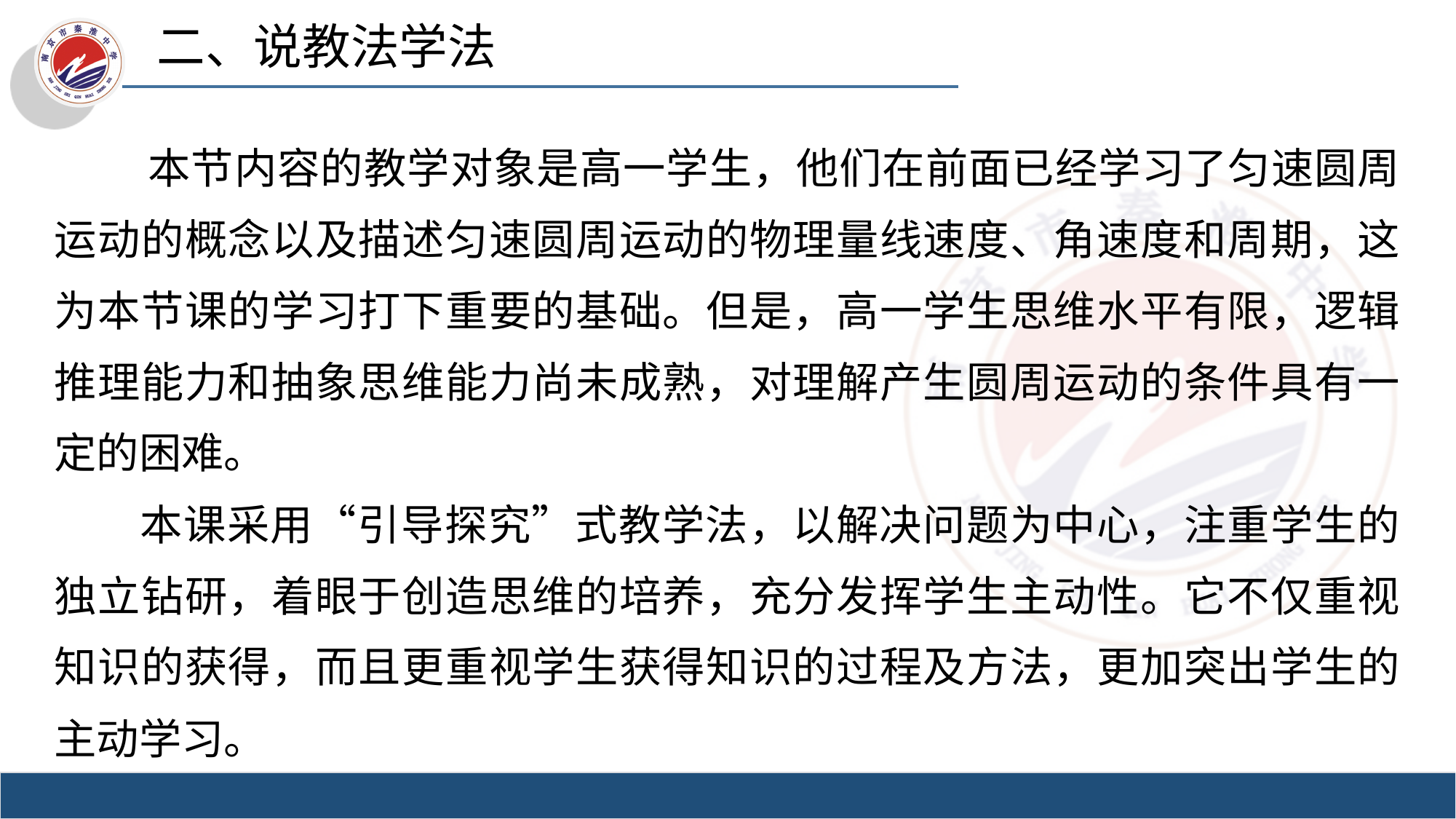

二、说教法学法
        本节内容的教学对象是高一学生，他们在前面已经学习了匀速圆周运动的概念以及描述匀速圆周运动的物理量线速度、角速度和周期，这为本节课的学习打下重要的基础。但是，高一学生思维水平有限，逻辑推理能力和抽象思维能力尚未成熟，对理解产生圆周运动的条件具有一定的困难。
本课采用“引导探究”式教学法，以解决问题为中心，注重学生的独立钻研，着眼于创造思维的培养，充分发挥学生主动性。它不仅重视知识的获得，而且更重视学生获得知识的过程及方法，更加突出学生的主动学习。